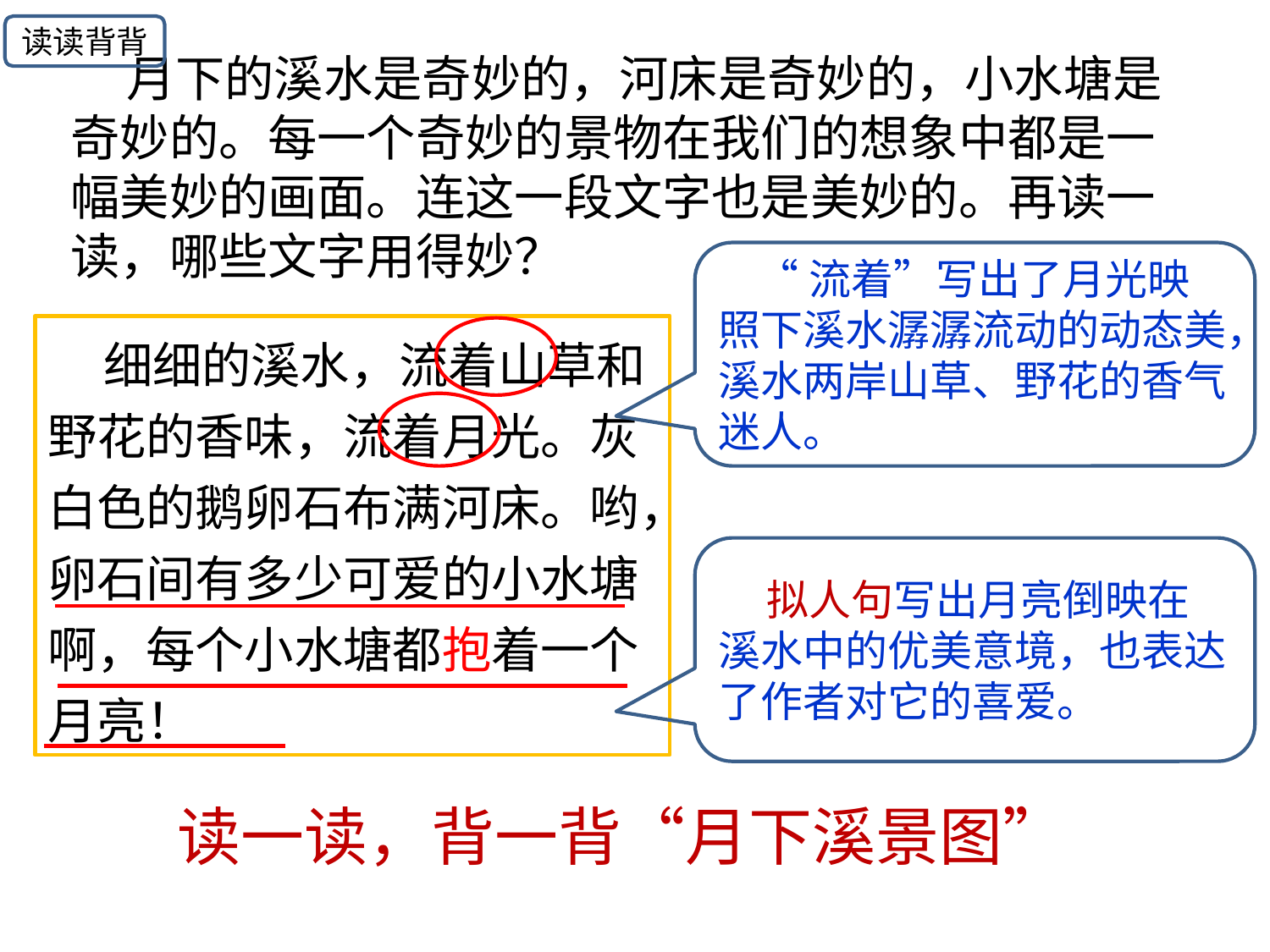

读读背背
    月下的溪水是奇妙的，河床是奇妙的，小水塘是奇妙的。每一个奇妙的景物在我们的想象中都是一幅美妙的画面。连这一段文字也是美妙的。再读一读，哪些文字用得妙？
    “流着”写出了月光映照下溪水潺潺流动的动态美，溪水两岸山草、野花的香气迷人。
    细细的溪水，流着山草和野花的香味，流着月光。灰白色的鹅卵石布满河床。哟，卵石间有多少可爱的小水塘啊，每个小水塘都抱着一个月亮！

    拟人句写出月亮倒映在溪水中的优美意境，也表达了作者对它的喜爱。
读一读，背一背“月下溪景图”